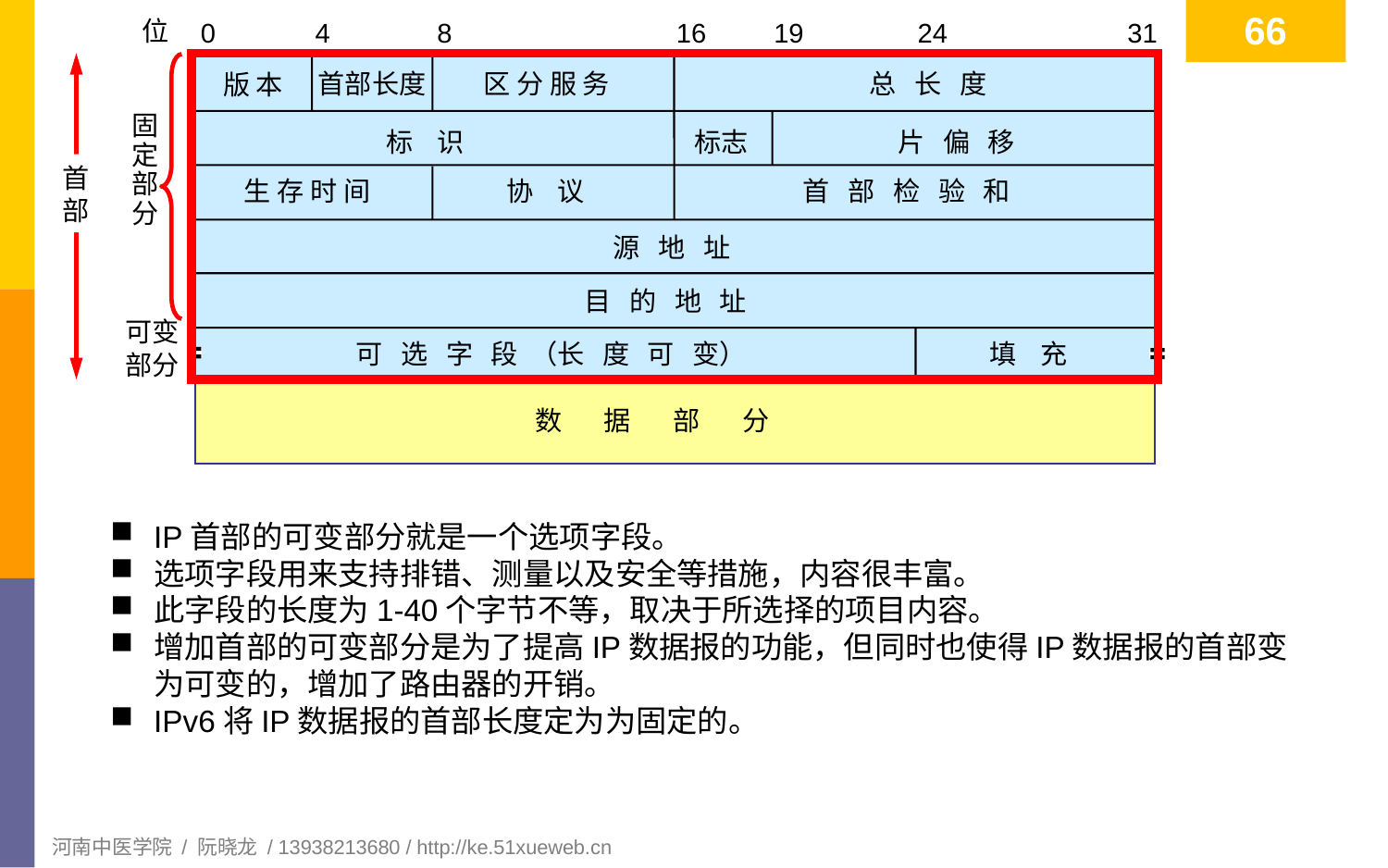

66
位
0
4
8
16
19
24
31

首
部

区 分 服 务
总   长   度
首部长度
版 本
固
定
部
分

标    识
标志
片   偏   移

生 存 时 间
协    议
首   部   检   验   和

源   地   址

目   的   地   址
可变
部分

可   选   字   段  （长   度   可   变）
填    充

数       据       部       分

IP首部的可变部分就是一个选项字段。
选项字段用来支持排错、测量以及安全等措施，内容很丰富。
此字段的长度为1-40个字节不等，取决于所选择的项目内容。
增加首部的可变部分是为了提高IP数据报的功能，但同时也使得IP数据报的首部变为可变的，增加了路由器的开销。
IPv6将IP数据报的首部长度定为为固定的。